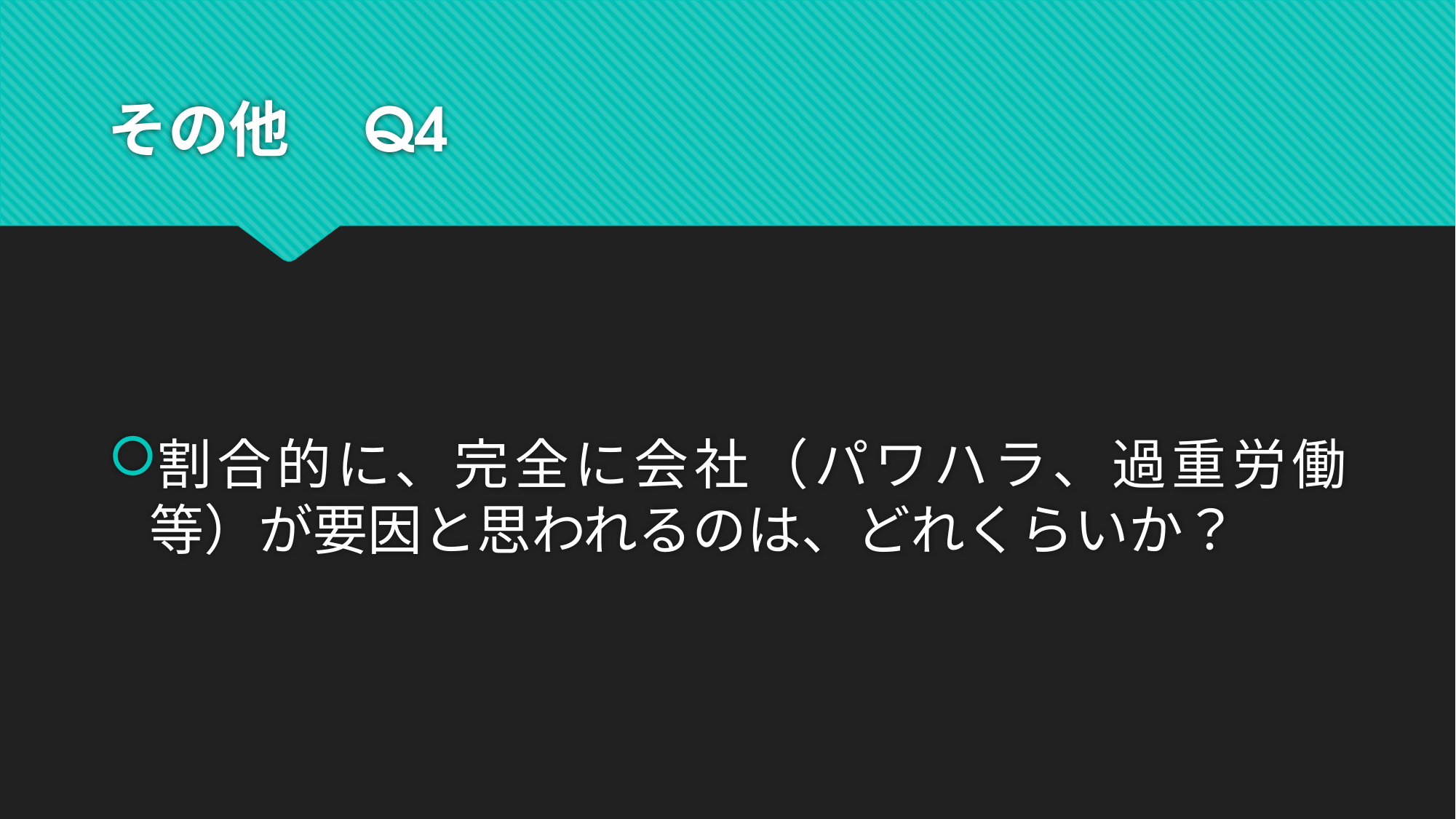

# その他　Q4
割合的に、完全に会社（パワハラ、過重労働等）が要因と思われるのは、どれくらいか？